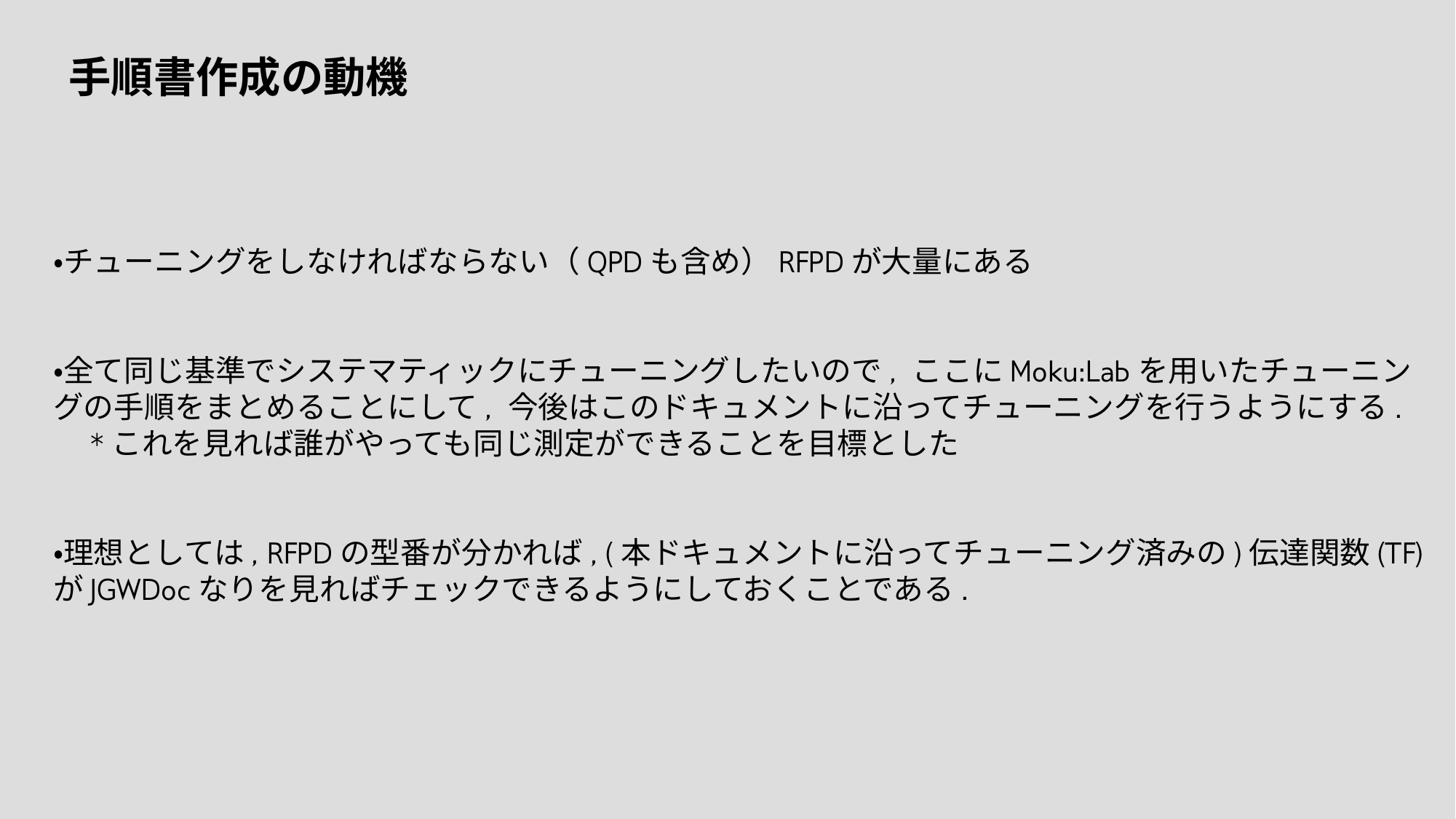

手順書作成の動機
・チューニングをしなければならない（QPDも含め）RFPDが大量にある

・全て同じ基準でシステマティックにチューニングしたいので, ここにMoku:Labを用いたチューニングの手順をまとめることにして, 今後はこのドキュメントに沿ってチューニングを行うようにする.
　*これを見れば誰がやっても同じ測定ができることを目標とした

・理想としては, RFPDの型番が分かれば, (本ドキュメントに沿ってチューニング済みの)伝達関数(TF)がJGWDocなりを見ればチェックできるようにしておくことである.